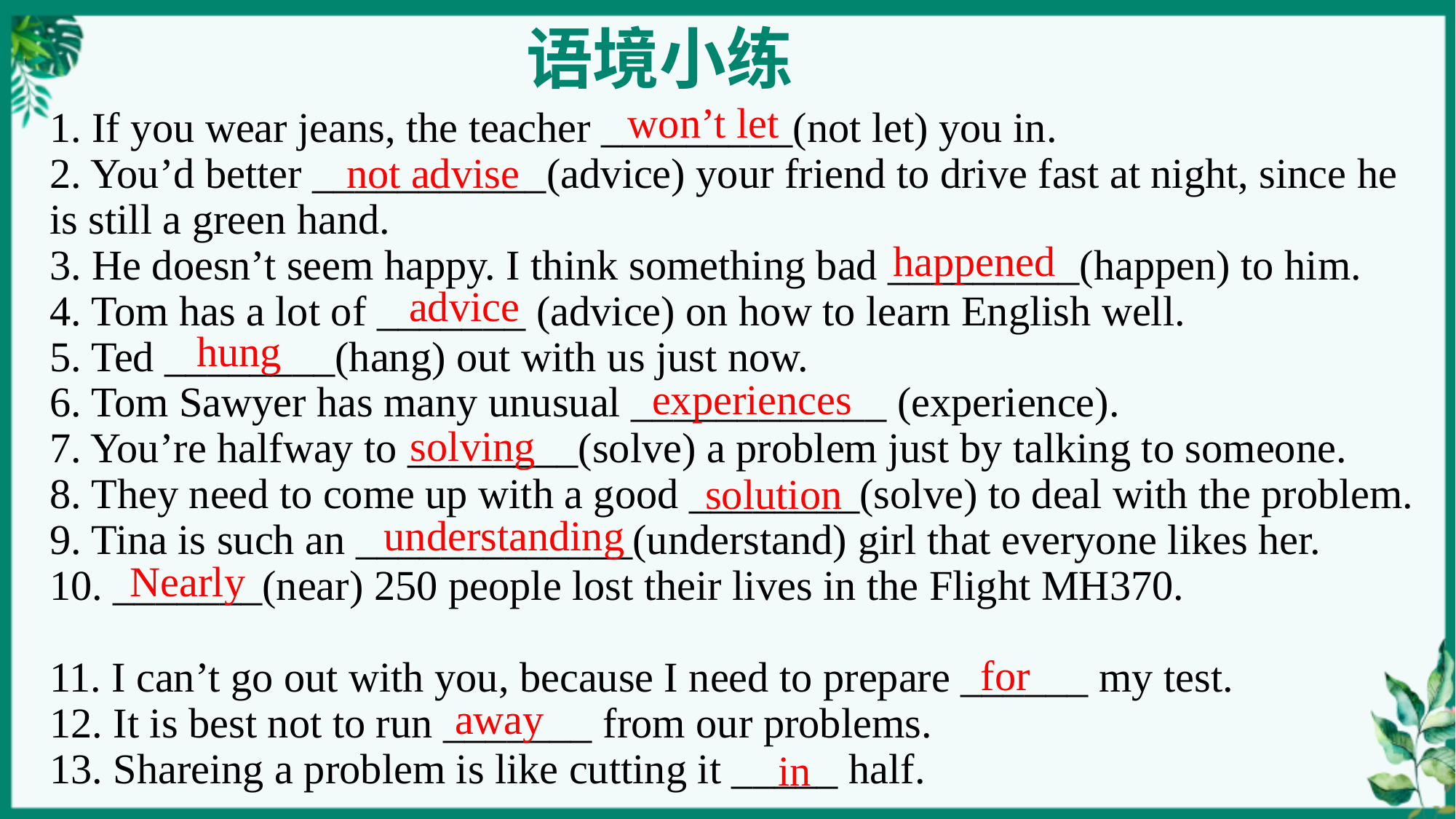

语境小练
won’t let
1. If you wear jeans, the teacher _________(not let) you in.
2. You’d better ___________(advice) your friend to drive fast at night, since he is still a green hand.
3. He doesn’t seem happy. I think something bad _________(happen) to him.
4. Tom has a lot of _______ (advice) on how to learn English well.
5. Ted ________(hang) out with us just now.
6. Tom Sawyer has many unusual ____________ (experience).
7. You’re halfway to ________(solve) a problem just by talking to someone.
8. They need to come up with a good ________(solve) to deal with the problem.
9. Tina is such an _____________(understand) girl that everyone likes her.
10. _______(near) 250 people lost their lives in the Flight MH370.

11. I can’t go out with you, because I need to prepare ______ my test.
12. It is best not to run _______ from our problems.
13. Shareing a problem is like cutting it _____ half.
not advise
happened
advice
hung
experiences
solving
solution
understanding
Nearly
for
away
in